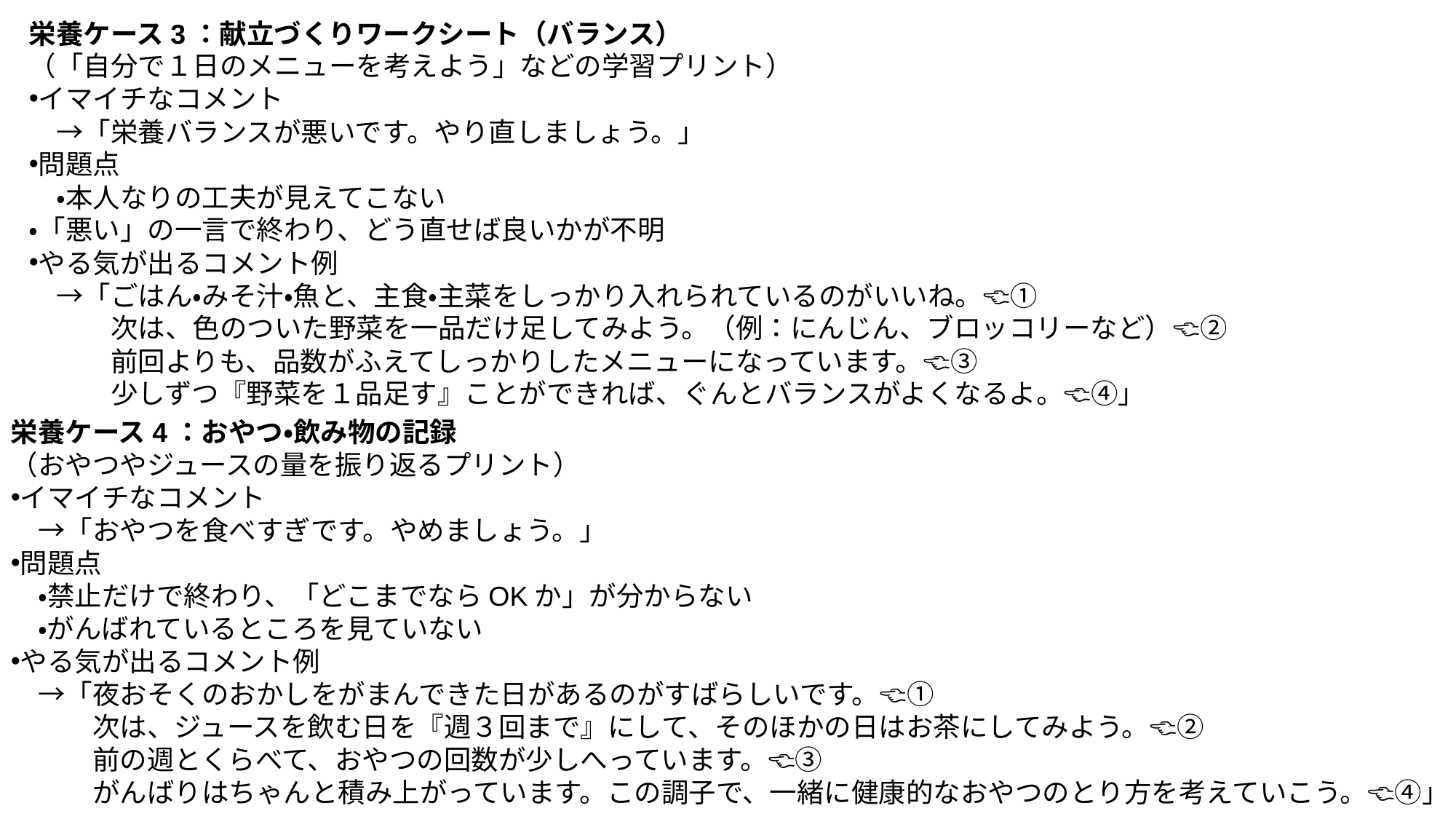

栄養ケース3：献立づくりワークシート（バランス）
（「自分で１日のメニューを考えよう」などの学習プリント）
イマイチなコメント
　→「栄養バランスが悪いです。やり直しましょう。」
問題点
　・本人なりの工夫が見えてこない
・「悪い」の一言で終わり、どう直せば良いかが不明
やる気が出るコメント例
　→「ごはん・みそ汁・魚と、主食・主菜をしっかり入れられているのがいいね。👈①
　　　次は、色のついた野菜を一品だけ足してみよう。（例：にんじん、ブロッコリーなど）👈②
　　　前回よりも、品数がふえてしっかりしたメニューになっています。👈③
　　　少しずつ『野菜を１品足す』ことができれば、ぐんとバランスがよくなるよ。👈④」
栄養ケース4：おやつ・飲み物の記録
（おやつやジュースの量を振り返るプリント）
イマイチなコメント
　→「おやつを食べすぎです。やめましょう。」
問題点
　・禁止だけで終わり、「どこまでならOKか」が分からない
　・がんばれているところを見ていない
やる気が出るコメント例
　→「夜おそくのおかしをがまんできた日があるのがすばらしいです。👈①
　　　次は、ジュースを飲む日を『週３回まで』にして、そのほかの日はお茶にしてみよう。👈②
　　　前の週とくらべて、おやつの回数が少しへっています。👈③
　　　がんばりはちゃんと積み上がっています。この調子で、一緒に健康的なおやつのとり方を考えていこう。👈④」